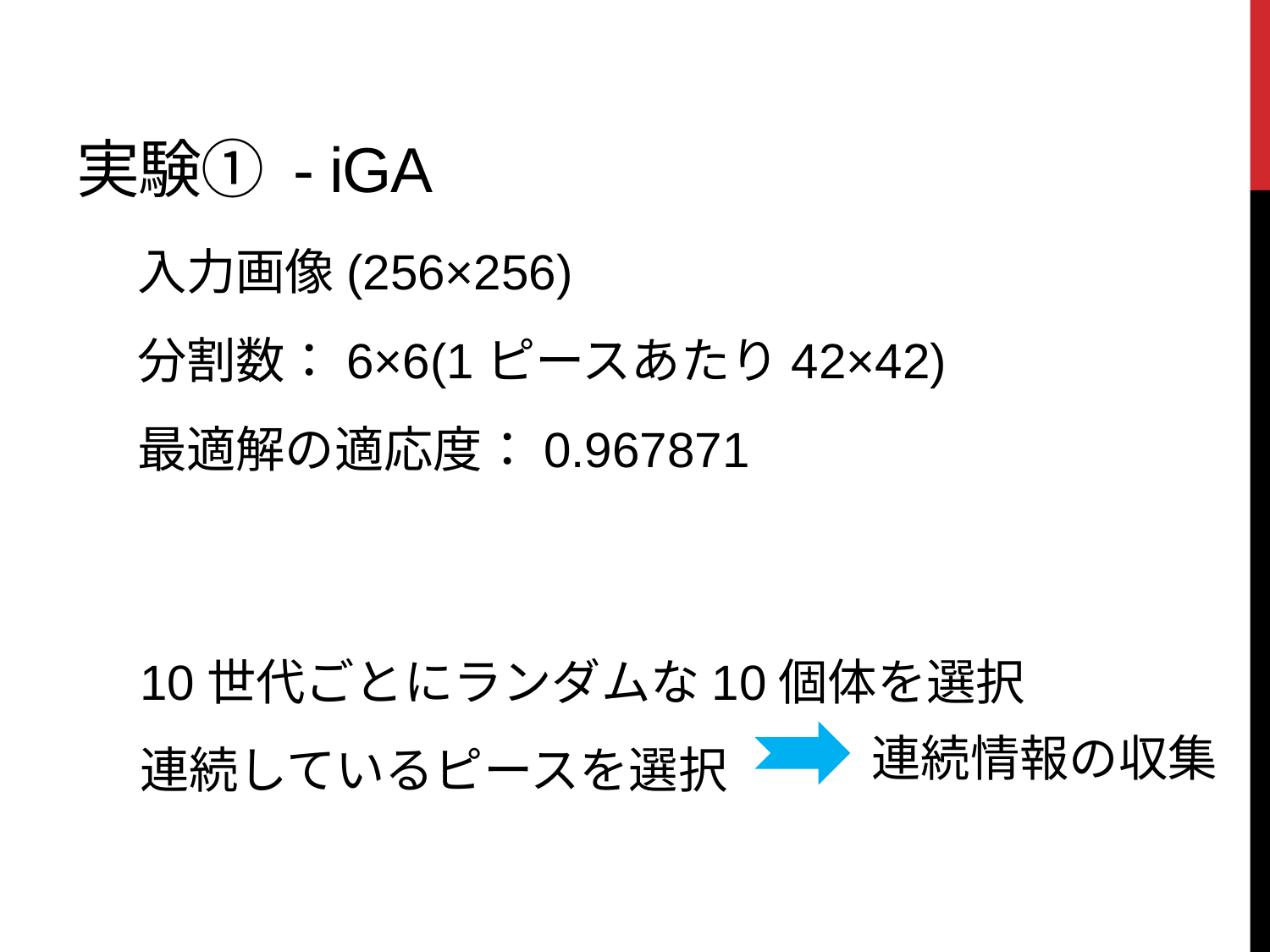

# 実験① - iGA
入力画像(256×256)
分割数：6×6(1ピースあたり42×42)
最適解の適応度：0.967871
10世代ごとにランダムな10個体を選択
連続しているピースを選択
連続情報の収集